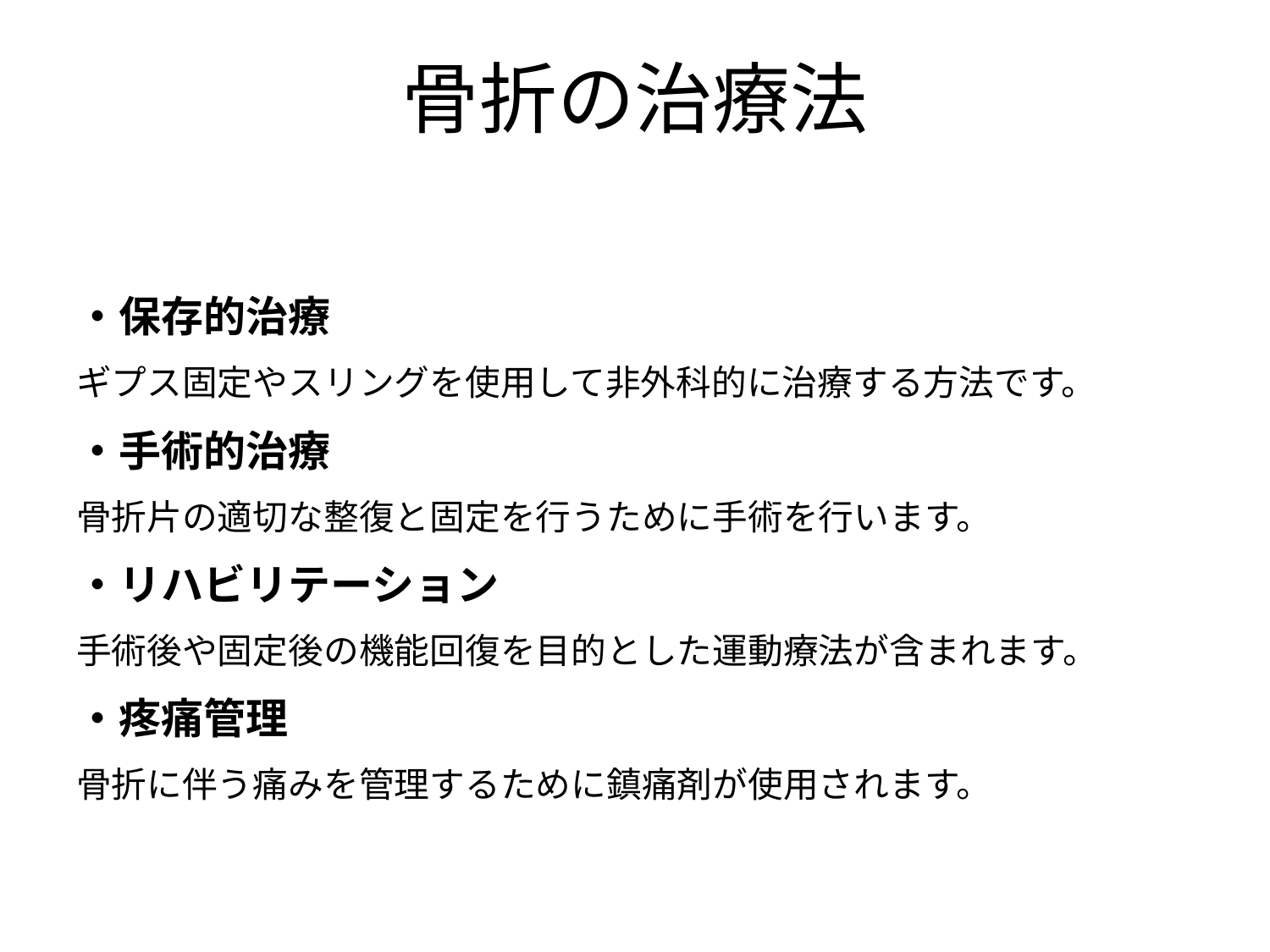

# 骨折の治療法
・保存的治療
ギプス固定やスリングを使用して非外科的に治療する方法です。
・手術的治療
骨折片の適切な整復と固定を行うために手術を行います。
・リハビリテーション
手術後や固定後の機能回復を目的とした運動療法が含まれます。
・疼痛管理
骨折に伴う痛みを管理するために鎮痛剤が使用されます。